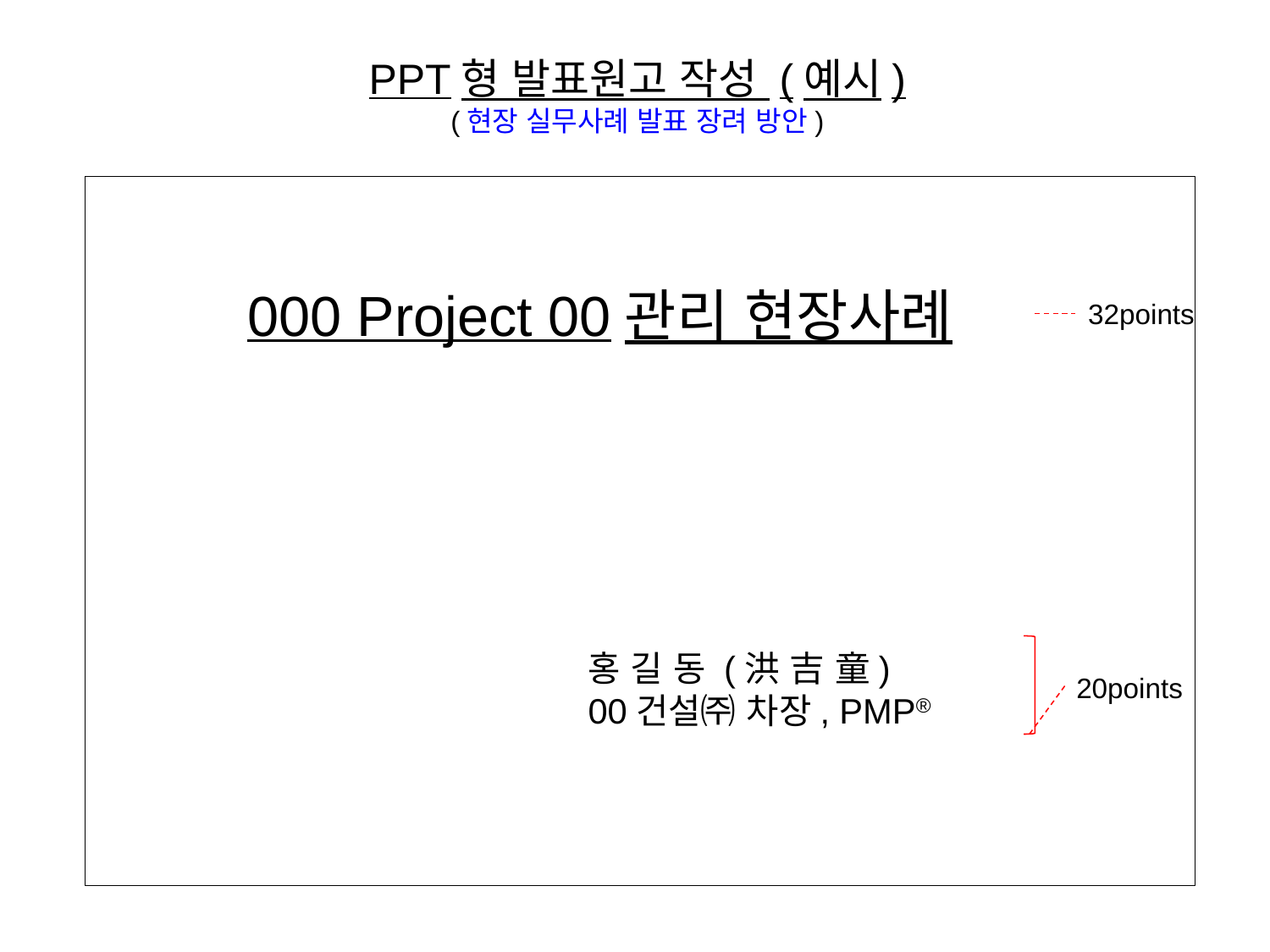

PPT형 발표원고 작성 (예시)
(현장 실무사례 발표 장려 방안)

000 Project 00관리 현장사례
32points

홍 길 동 (洪 吉 童)
00건설㈜ 차장, PMP®
20points